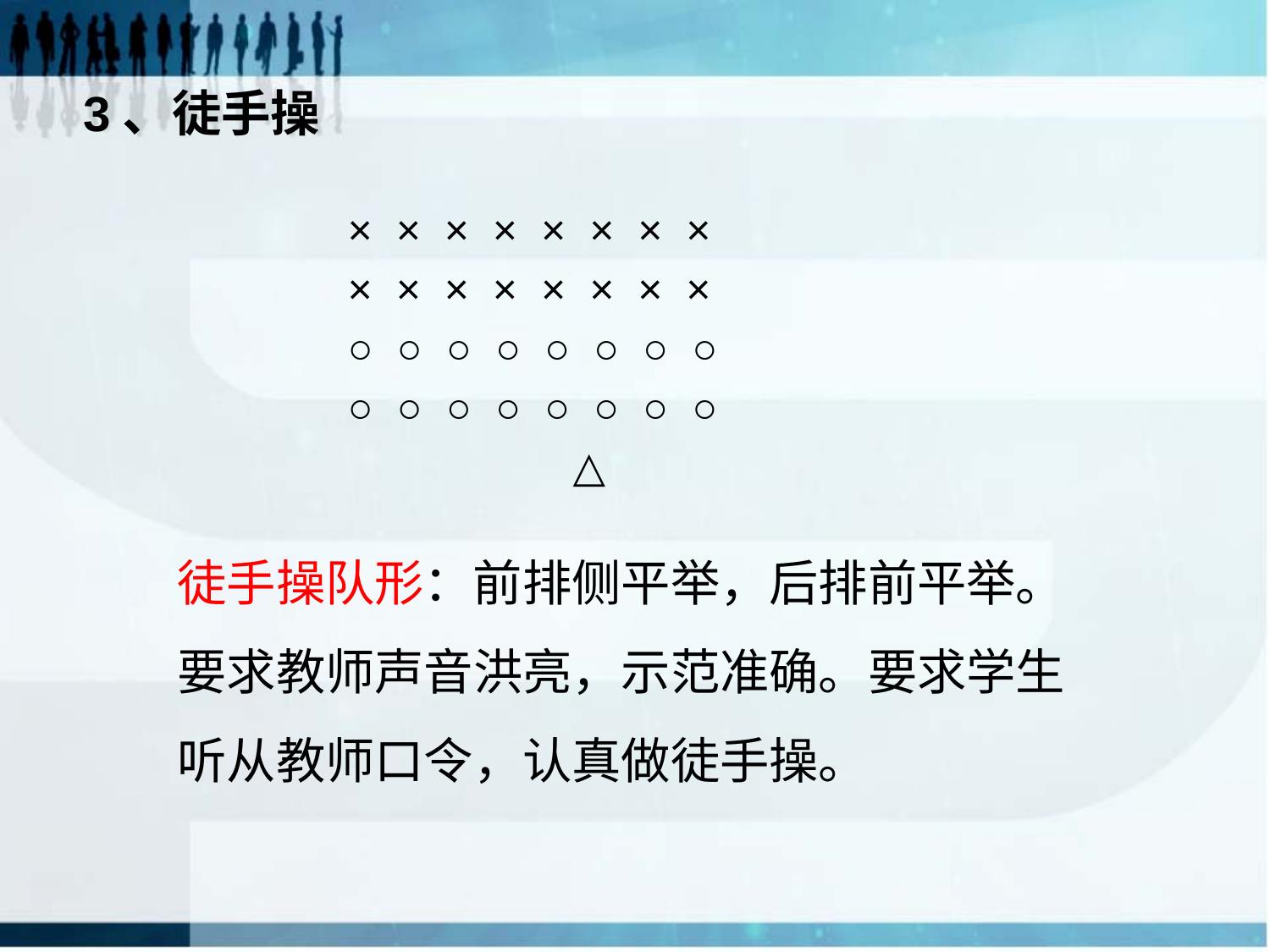

3、徒手操
×  ×  ×  ×  ×  ×  ×  ×
×  ×  ×  ×  ×  ×  ×  ×
○  ○  ○  ○  ○  ○  ○  ○
○  ○  ○  ○  ○  ○  ○  ○
                   △
徒手操队形：前排侧平举，后排前平举。要求教师声音洪亮，示范准确。要求学生听从教师口令，认真做徒手操。